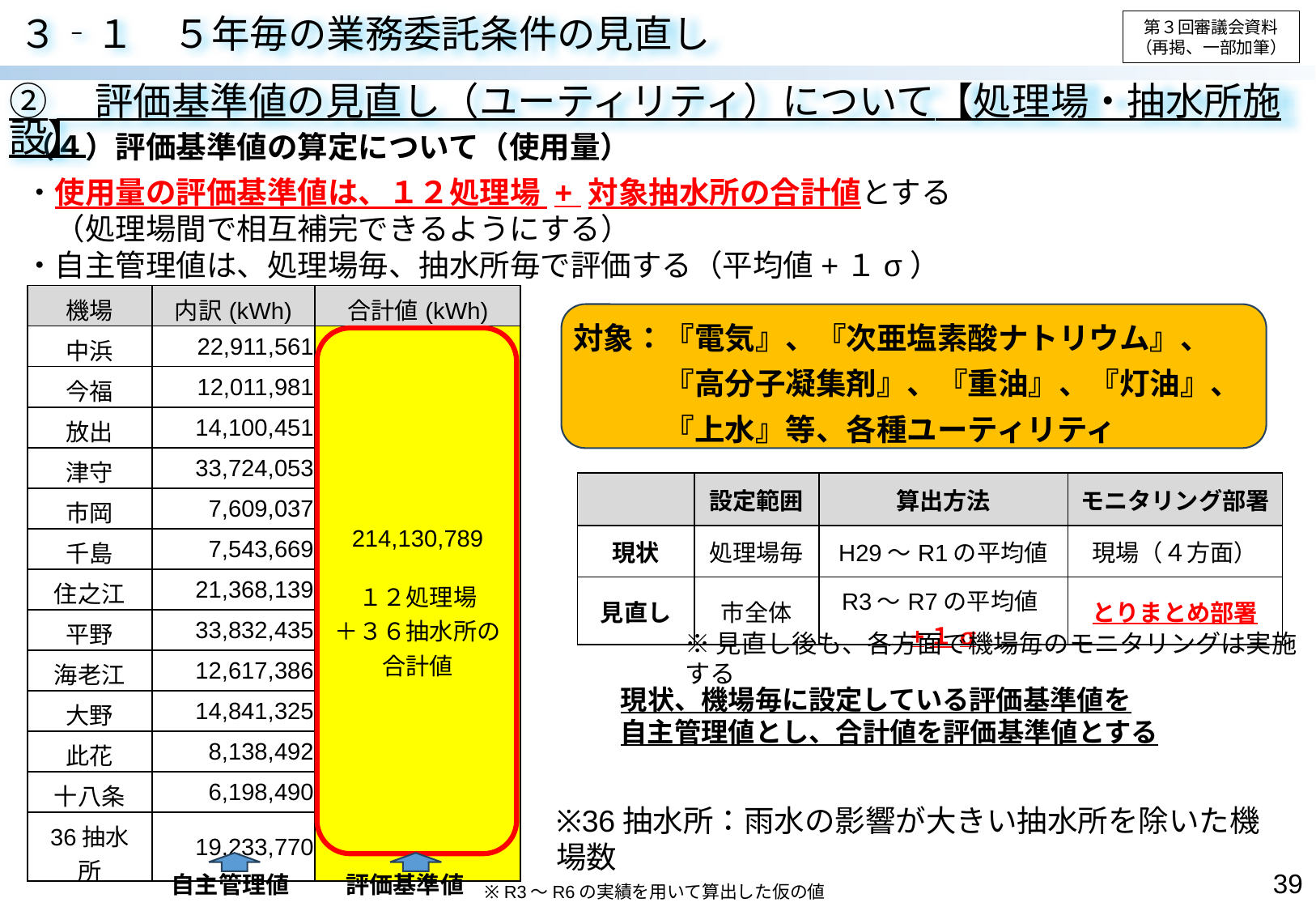

第３回審議会資料
（再掲、一部加筆）
３‐１　５年毎の業務委託条件の見直し
②　評価基準値の見直し（ユーティリティ）について【処理場・抽水所施設】
（４）評価基準値の算定について（使用量）
・使用量の評価基準値は、１２処理場 + 対象抽水所の合計値とする
　（処理場間で相互補完できるようにする）
・自主管理値は、処理場毎、抽水所毎で評価する（平均値+１σ）

| 機場 | 内訳(kWh) | 合計値(kWh) |
| --- | --- | --- |
| 中浜 | 22,911,561 | 214,130,789 １２処理場 ＋３６抽水所の 合計値 |
| 今福 | 12,011,981 |  |
| 放出 | 14,100,451 |  |
| 津守 | 33,724,053 |  |
| 市岡 | 7,609,037 |  |
| 千島 | 7,543,669 |  |
| 住之江 | 21,368,139 |  |
| 平野 | 33,832,435 |  |
| 海老江 | 12,617,386 |  |
| 大野 | 14,841,325 |  |
| 此花 | 8,138,492 |  |
| 十八条 | 6,198,490 |  |
| 36抽水所 | 19,233,770 |  |

対象：『電気』、『次亜塩素酸ナトリウム』、
　　　『高分子凝集剤』、『重油』、『灯油』、
　　　『上水』等、各種ユーティリティ

|  | 設定範囲 | 算出方法 | モニタリング部署 |
| --- | --- | --- | --- |
| 現状 | 処理場毎 | H29～R1の平均値 | 現場（４方面） |
| 見直し | 市全体 | R3～R7の平均値+１σ | とりまとめ部署 |
※見直し後も、各方面で機場毎のモニタリングは実施する
現状、機場毎に設定している評価基準値を
自主管理値とし、合計値を評価基準値とする
※36抽水所：雨水の影響が大きい抽水所を除いた機場数

39
自主管理値
評価基準値
※ R3～R6の実績を用いて算出した仮の値